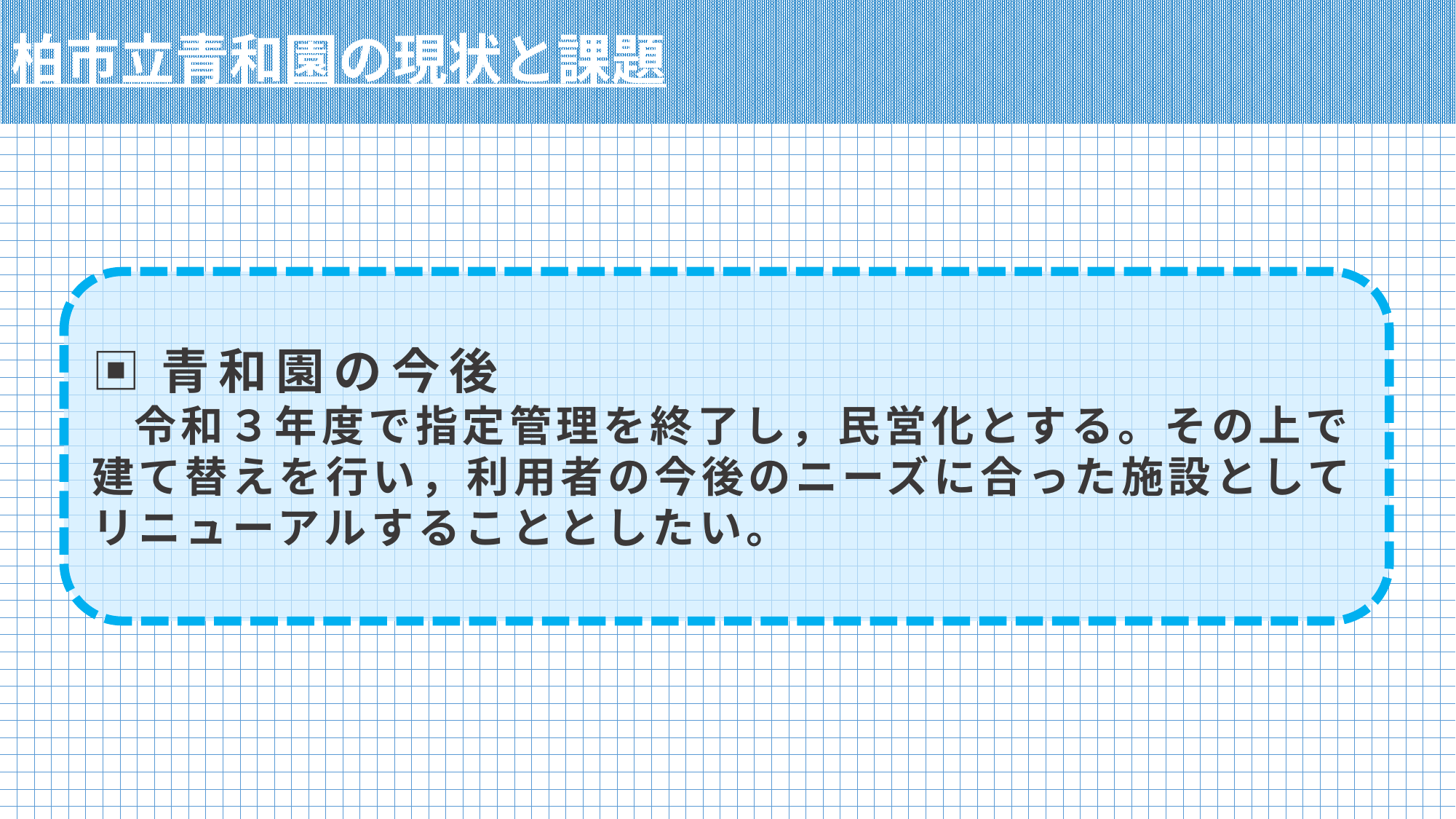

柏市立青和園の現状と課題
▣青和園の今後
　令和３年度で指定管理を終了し，民営化とする。その上で建て替えを行い，利用者の今後のニーズに合った施設としてリニューアルすることとしたい。